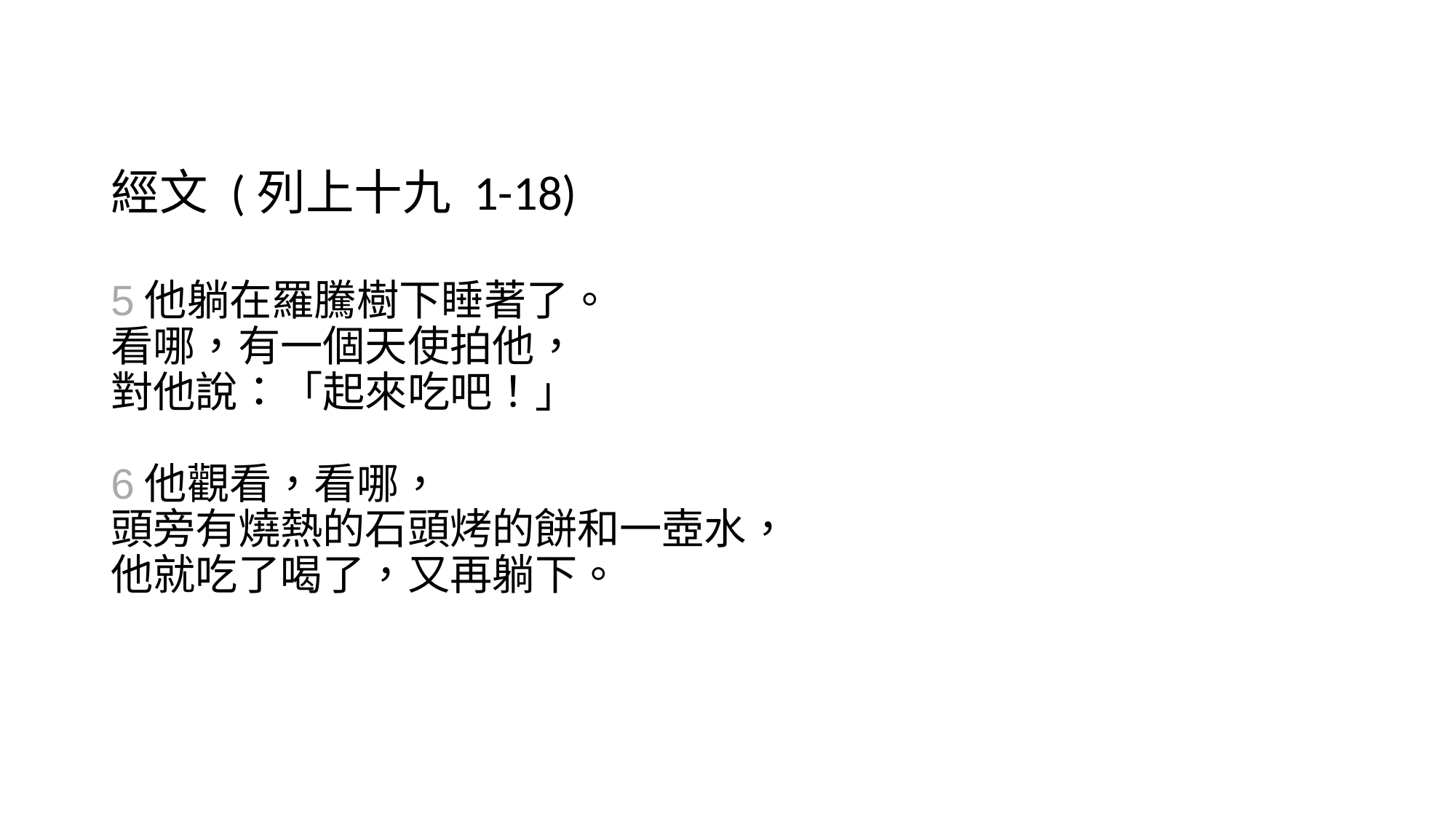

# 經文 (列上十九 1-18) 5他躺在羅騰樹下睡著了。 看哪，有一個天使拍他， 對他說：「起來吃吧！」 6他觀看，看哪， 頭旁有燒熱的石頭烤的餅和一壺水， 他就吃了喝了，又再躺下。